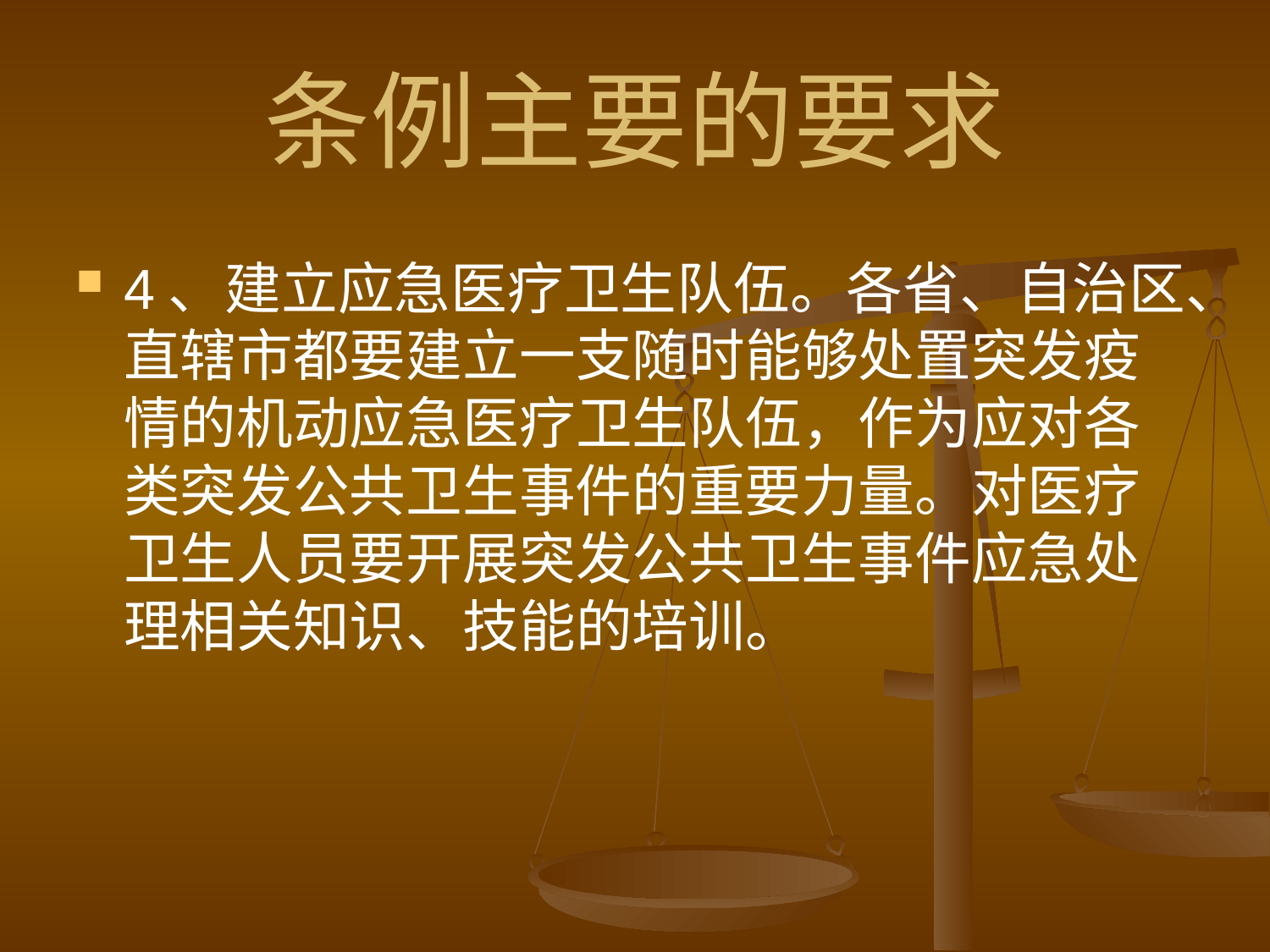

# 条例主要的要求
4、建立应急医疗卫生队伍。各省、自治区、直辖市都要建立一支随时能够处置突发疫情的机动应急医疗卫生队伍，作为应对各类突发公共卫生事件的重要力量。对医疗卫生人员要开展突发公共卫生事件应急处理相关知识、技能的培训。